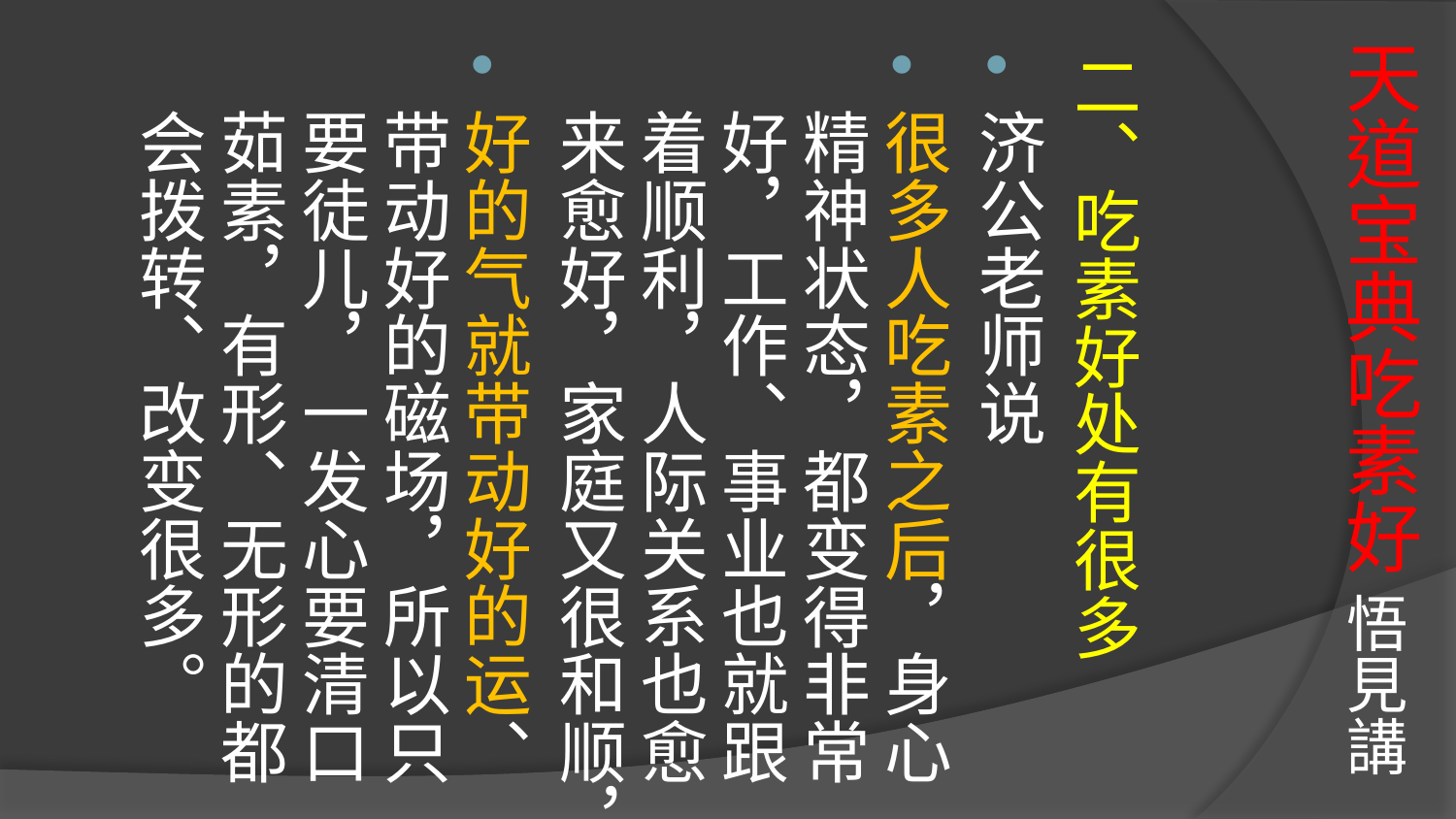

# 天道宝典吃素好 悟見講
二、吃素好处有很多
济公老师说
很多人吃素之后，身心精神状态，都变得非常好，工作、事业也就跟着顺利，人际关系也愈来愈好，家庭又很和顺，
好的气就带动好的运、带动好的磁场，所以只要徒儿，一发心要清口茹素，有形、无形的都会拨转、改变很多。